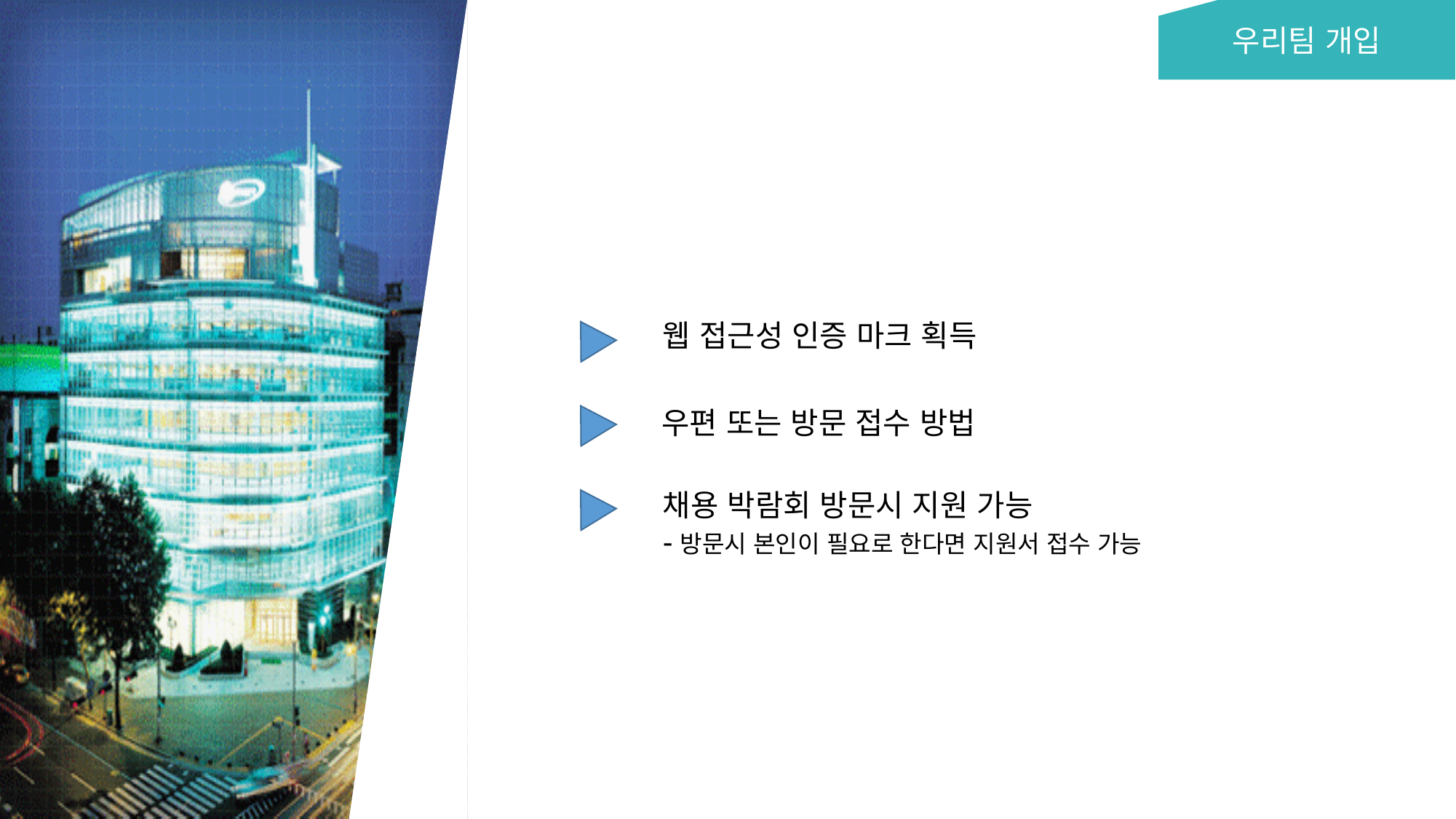

우리팀 개입
웹 접근성 인증 마크 획득

우편 또는 방문 접수 방법

채용 박람회 방문시 지원 가능
-방문시 본인이 필요로 한다면 지원서 접수 가능